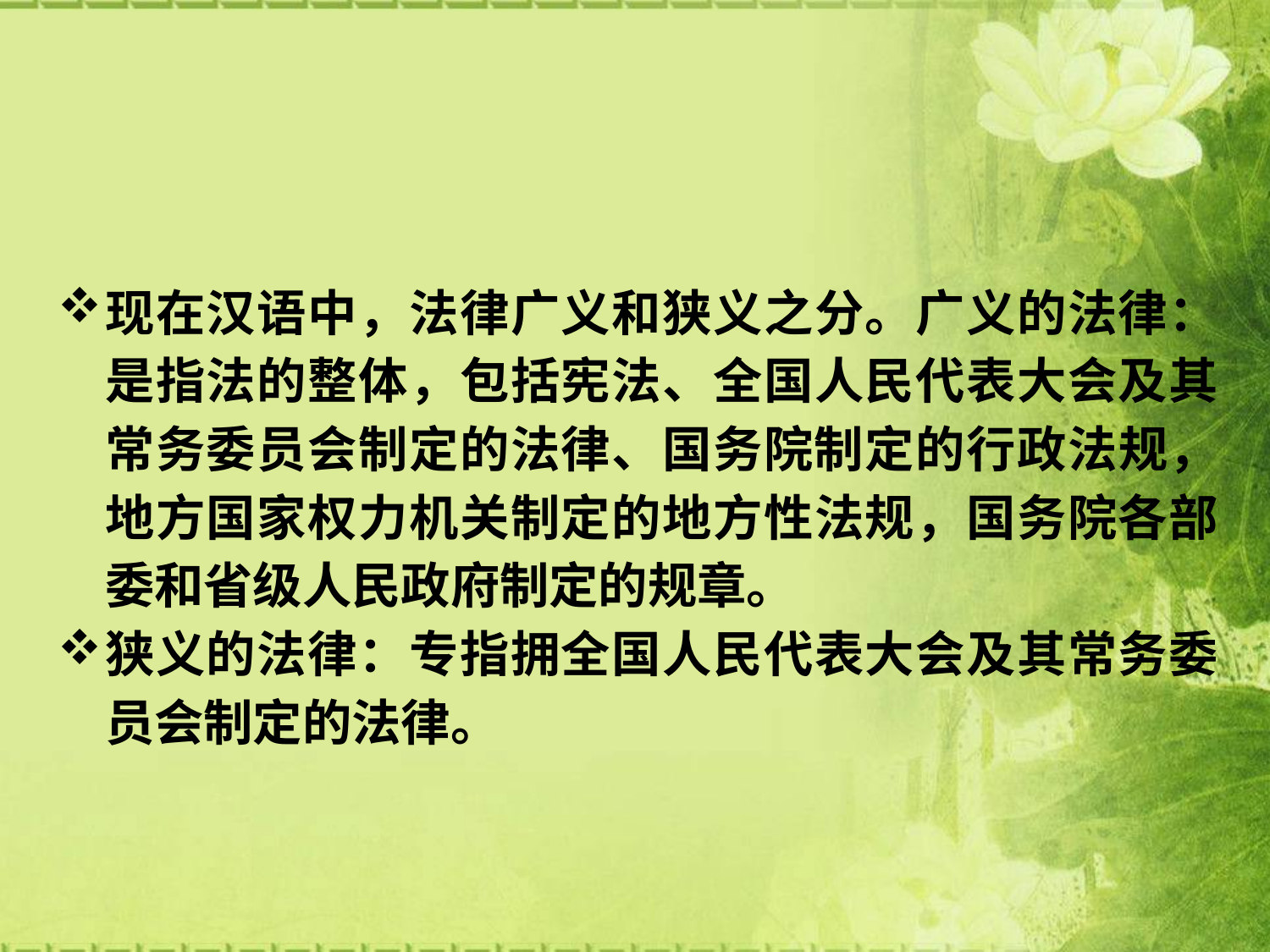

现在汉语中，法律广义和狭义之分。广义的法律：是指法的整体，包括宪法、全国人民代表大会及其常务委员会制定的法律、国务院制定的行政法规，地方国家权力机关制定的地方性法规，国务院各部委和省级人民政府制定的规章。
狭义的法律：专指拥全国人民代表大会及其常务委员会制定的法律。